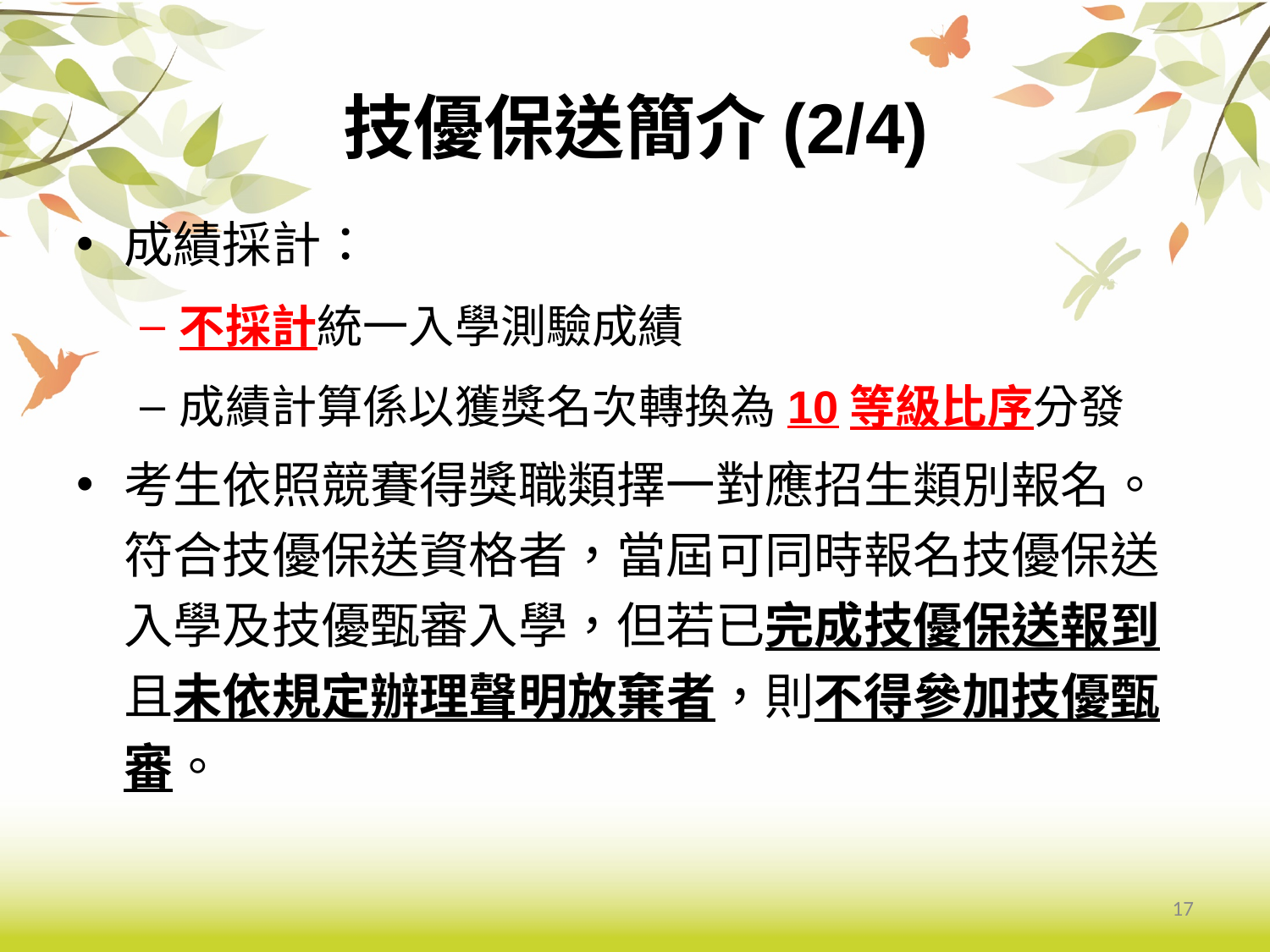

# 技優保送簡介(2/4)
成績採計：
不採計統一入學測驗成績
成績計算係以獲獎名次轉換為10等級比序分發
考生依照競賽得獎職類擇一對應招生類別報名。
符合技優保送資格者，當屆可同時報名技優保送入學及技優甄審入學，但若已完成技優保送報到且未依規定辦理聲明放棄者，則不得參加技優甄審。
17